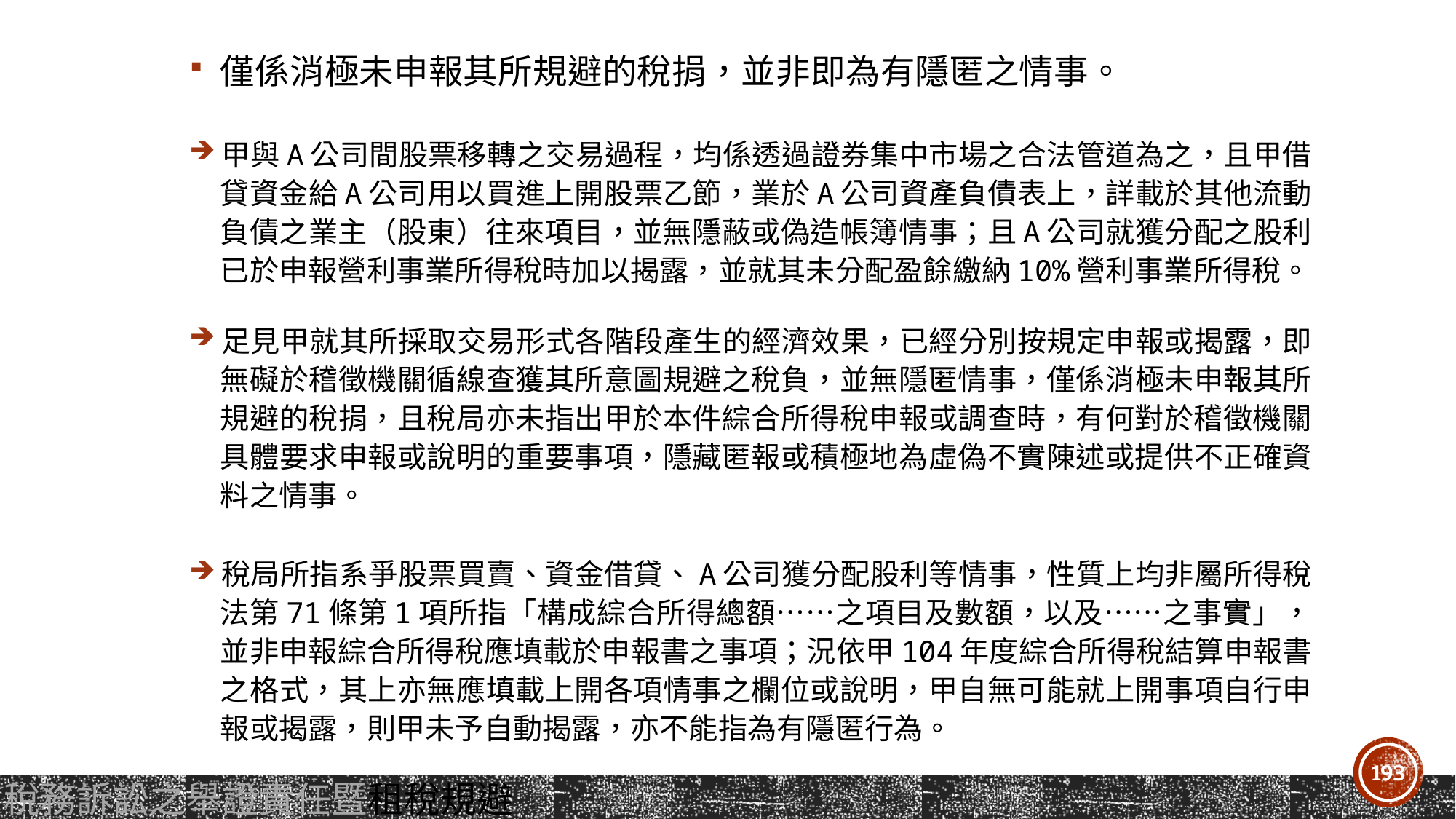

僅係消極未申報其所規避的稅捐，並非即為有隱匿之情事。

甲與A公司間股票移轉之交易過程，均係透過證券集中市場之合法管道為之，且甲借貸資金給A公司用以買進上開股票乙節，業於A公司資產負債表上，詳載於其他流動負債之業主（股東）往來項目，並無隱蔽或偽造帳簿情事；且A公司就獲分配之股利已於申報營利事業所得稅時加以揭露，並就其未分配盈餘繳納10%營利事業所得稅。

足見甲就其所採取交易形式各階段產生的經濟效果，已經分別按規定申報或揭露，即無礙於稽徵機關循線查獲其所意圖規避之稅負，並無隱匿情事，僅係消極未申報其所規避的稅捐，且稅局亦未指出甲於本件綜合所得稅申報或調查時，有何對於稽徵機關具體要求申報或說明的重要事項，隱藏匿報或積極地為虛偽不實陳述或提供不正確資料之情事。

稅局所指系爭股票買賣、資金借貸、A公司獲分配股利等情事，性質上均非屬所得稅法第71條第1項所指「構成綜合所得總額……之項目及數額，以及……之事實」，並非申報綜合所得稅應填載於申報書之事項；況依甲104年度綜合所得稅結算申報書之格式，其上亦無應填載上開各項情事之欄位或說明，甲自無可能就上開事項自行申報或揭露，則甲未予自動揭露，亦不能指為有隱匿行為。

193